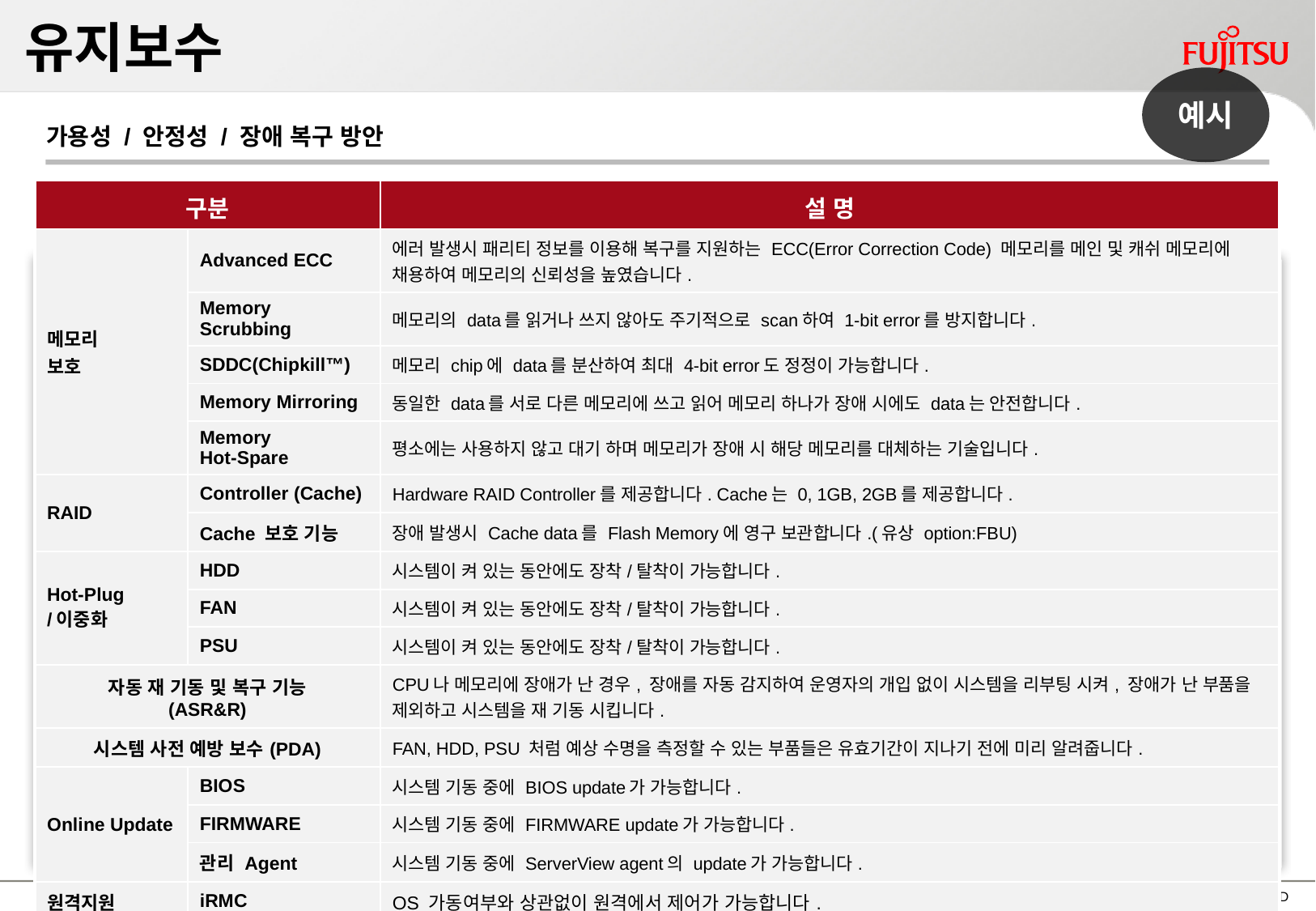

# 유지보수
예시
가용성 / 안정성 / 장애 복구 방안

| 구분 |  | 설 명 |
| --- | --- | --- |
| 메모리 보호 | Advanced ECC | 에러 발생시 패리티 정보를 이용해 복구를 지원하는 ECC(Error Correction Code) 메모리를 메인 및 캐쉬 메모리에 채용하여 메모리의 신뢰성을 높였습니다. |
|  | Memory Scrubbing | 메모리의 data를 읽거나 쓰지 않아도 주기적으로 scan하여 1-bit error를 방지합니다. |
|  | SDDC(Chipkill™) | 메모리 chip에 data를 분산하여 최대 4-bit error도 정정이 가능합니다. |
|  | Memory Mirroring | 동일한 data를 서로 다른 메모리에 쓰고 읽어 메모리 하나가 장애 시에도 data는 안전합니다. |
|  | Memory Hot-Spare | 평소에는 사용하지 않고 대기 하며 메모리가 장애 시 해당 메모리를 대체하는 기술입니다. |
| RAID | Controller (Cache) | Hardware RAID Controller를 제공합니다. Cache는 0, 1GB, 2GB를 제공합니다. |
|  | Cache 보호 기능 | 장애 발생시 Cache data를 Flash Memory에 영구 보관합니다.(유상 option:FBU) |
| Hot-Plug /이중화 | HDD | 시스템이 켜 있는 동안에도 장착/탈착이 가능합니다. |
|  | FAN | 시스템이 켜 있는 동안에도 장착/탈착이 가능합니다. |
|  | PSU | 시스템이 켜 있는 동안에도 장착/탈착이 가능합니다. |
| 자동 재 기동 및 복구 기능 (ASR&R) |  | CPU나 메모리에 장애가 난 경우, 장애를 자동 감지하여 운영자의 개입 없이 시스템을 리부팅 시켜, 장애가 난 부품을 제외하고 시스템을 재 기동 시킵니다. |
| 시스템 사전 예방 보수(PDA) |  | FAN, HDD, PSU 처럼 예상 수명을 측정할 수 있는 부품들은 유효기간이 지나기 전에 미리 알려줍니다. |
| Online Update | BIOS | 시스템 기동 중에 BIOS update가 가능합니다. |
|  | FIRMWARE | 시스템 기동 중에 FIRMWARE update가 가능합니다. |
|  | 관리 Agent | 시스템 기동 중에 ServerView agent의 update가 가능합니다. |
| 원격지원 | iRMC | OS 가동여부와 상관없이 원격에서 제어가 가능합니다. |
68